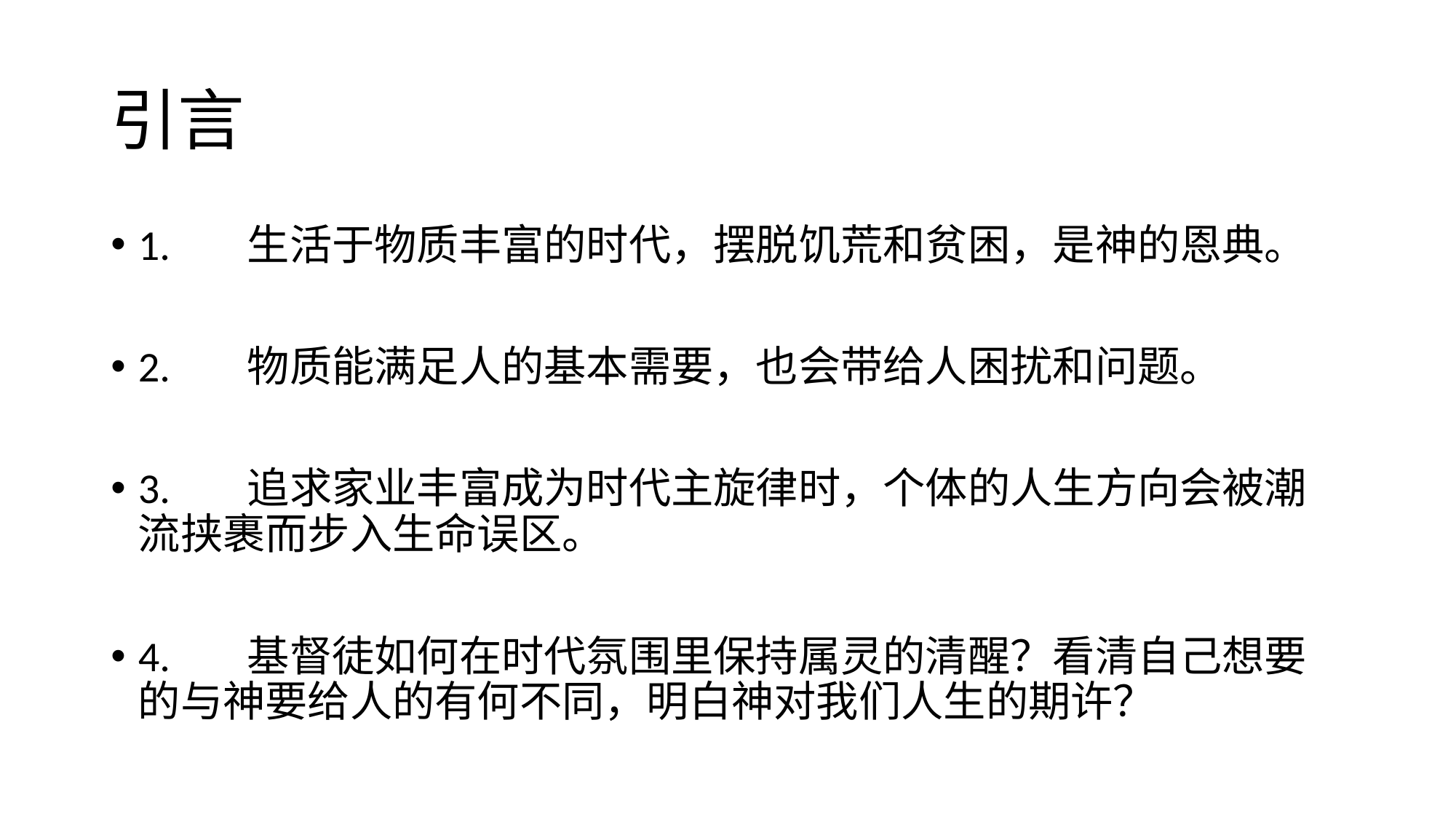

# 引言
1.	生活于物质丰富的时代，摆脱饥荒和贫困，是神的恩典。

2.	物质能满足人的基本需要，也会带给人困扰和问题。

3.	追求家业丰富成为时代主旋律时，个体的人生方向会被潮流挟裹而步入生命误区。

4.	基督徒如何在时代氛围里保持属灵的清醒？看清自己想要的与神要给人的有何不同，明白神对我们人生的期许？